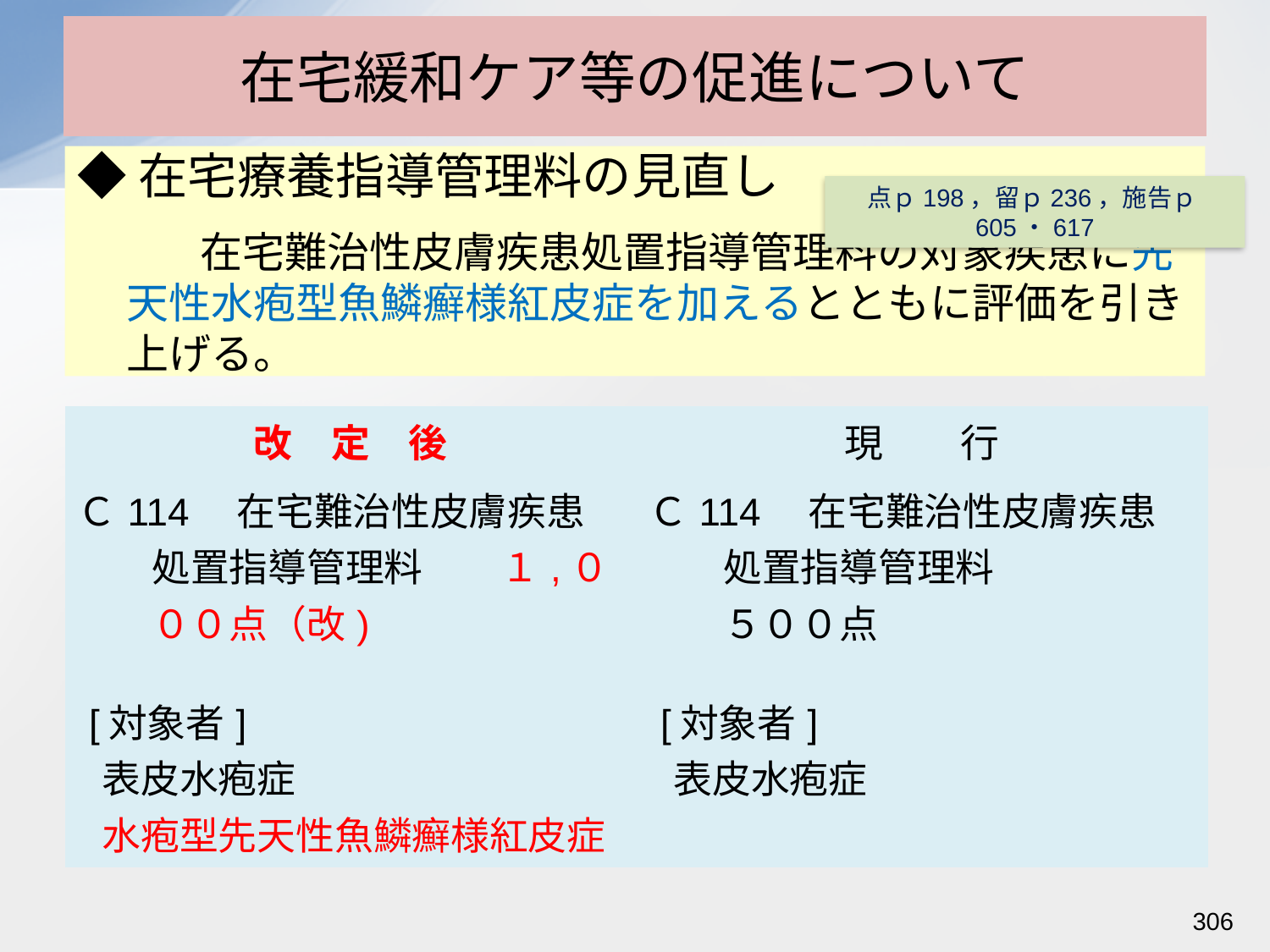

# 在宅緩和ケア等の促進について
◆在宅療養指導管理料の見直し
　　在宅難治性皮膚疾患処置指導管理料の対象疾患に先天性水疱型魚鱗癬様紅皮症を加えるとともに評価を引き上げる。
点ｐ198，留ｐ236，施告ｐ605・617
| 改　定　後 | 現　　行 |
| --- | --- |
| Ｃ114　在宅難治性皮膚疾患処置指導管理料　　１,０００点（改) [対象者] 表皮水疱症 水疱型先天性魚鱗癬様紅皮症 | Ｃ114　在宅難治性皮膚疾患処置指導管理料　　　　 ５００点 [対象者] 表皮水疱症 |
306